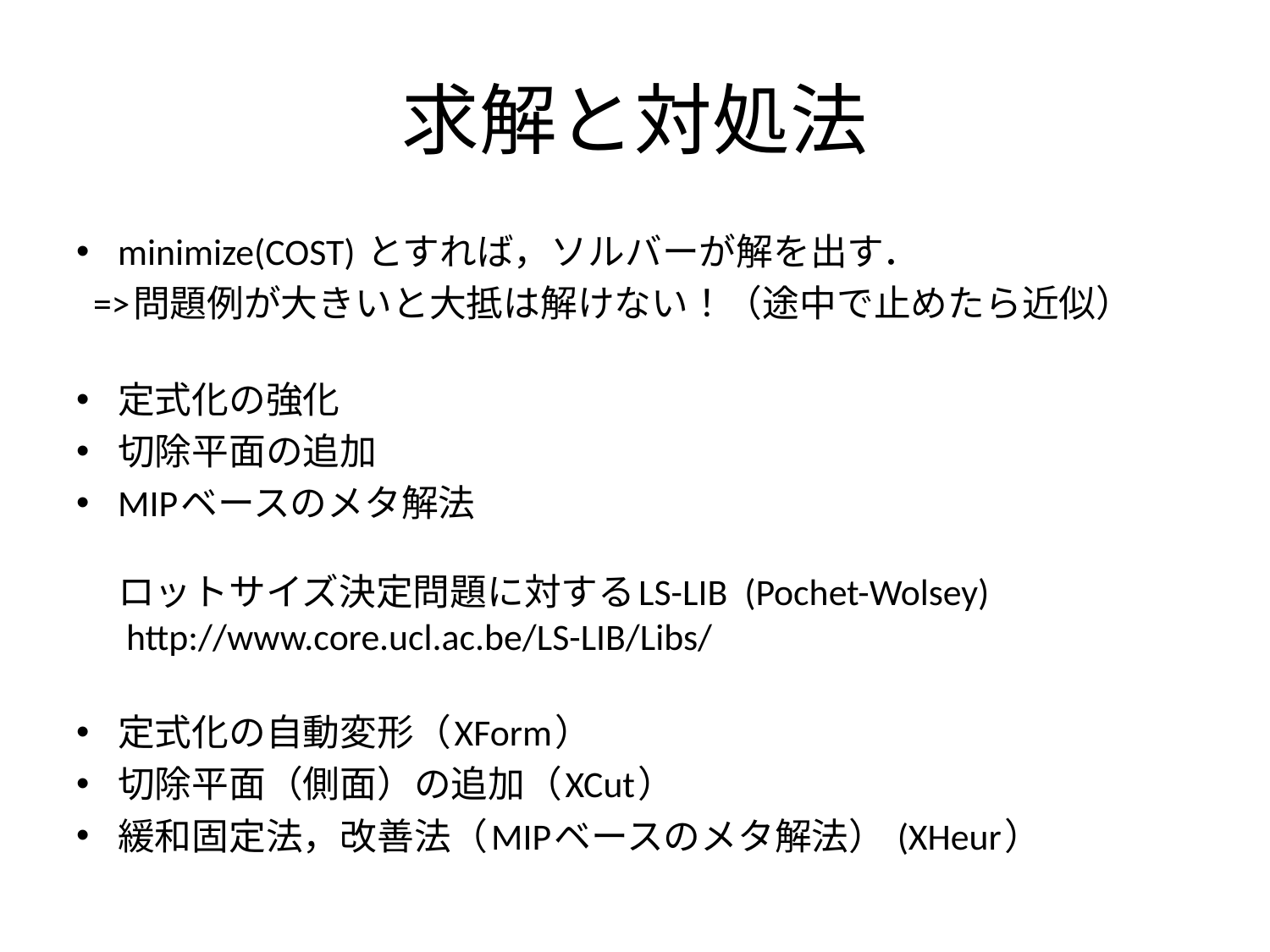

# 求解と対処法
minimize(COST) とすれば，ソルバーが解を出す．
  =>問題例が大きいと大抵は解けない！（途中で止めたら近似）
定式化の強化
切除平面の追加
MIPベースのメタ解法
ロットサイズ決定問題に対するLS-LIB  (Pochet-Wolsey)
 http://www.core.ucl.ac.be/LS-LIB/Libs/
定式化の自動変形（XForm）
切除平面（側面）の追加（XCut）
緩和固定法，改善法（MIPベースのメタ解法） (XHeur）